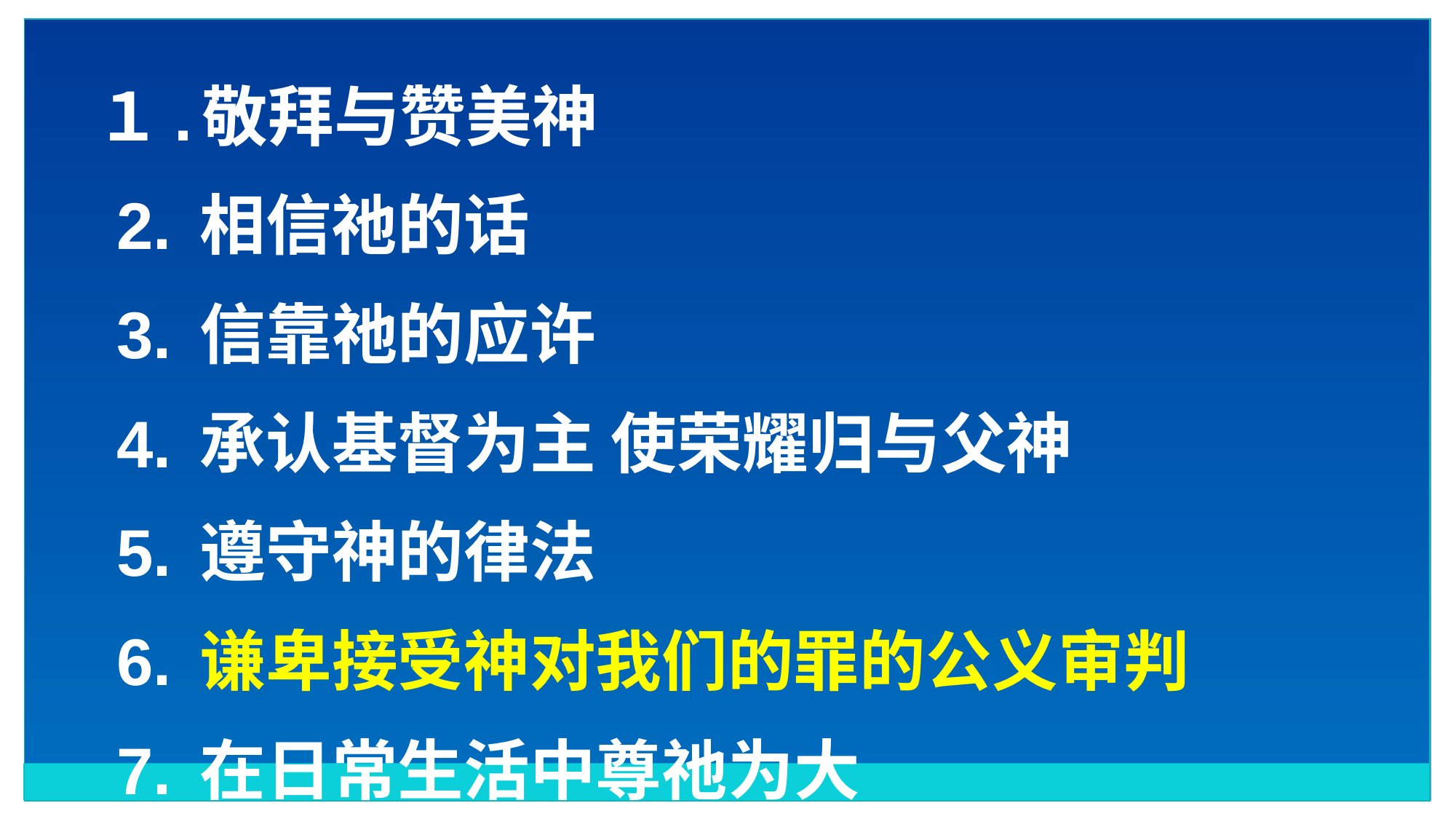

１.敬拜与赞美神
　2. 相信祂的话
　3. 信靠祂的应许
　4. 承认基督为主 使荣耀归与父神
　5. 遵守神的律法
　6. 谦卑接受神对我们的罪的公义审判
　7. 在日常生活中尊祂为大